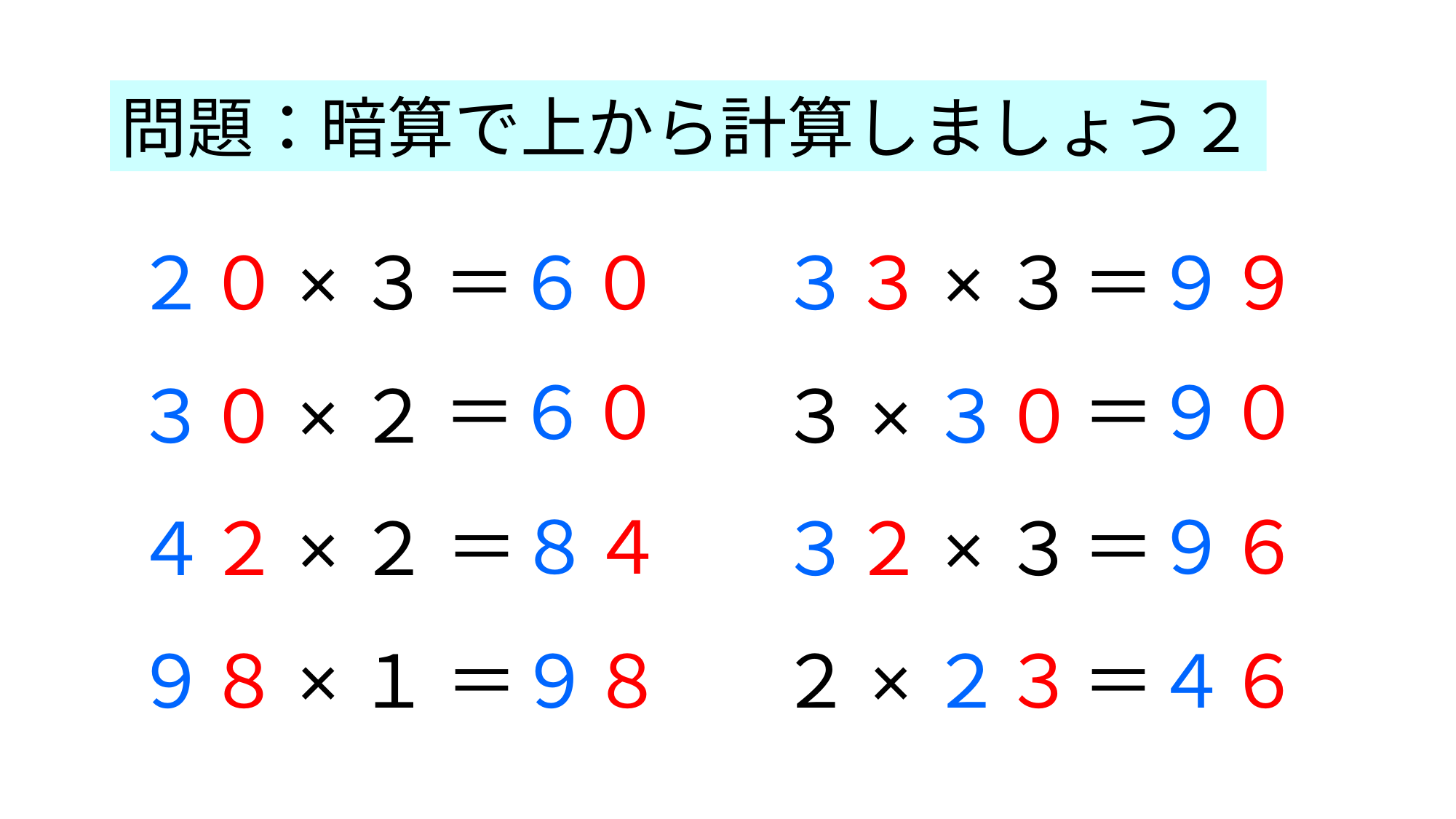

問題：暗算で上から計算しましょう２
２０×３
＝６０
３３×３
＝９９
＝６０
＝９０
３０×２
３×３０
＝８４
＝９６
４２×２
３２×３
＝９８
＝４６
９８×１
２×２３